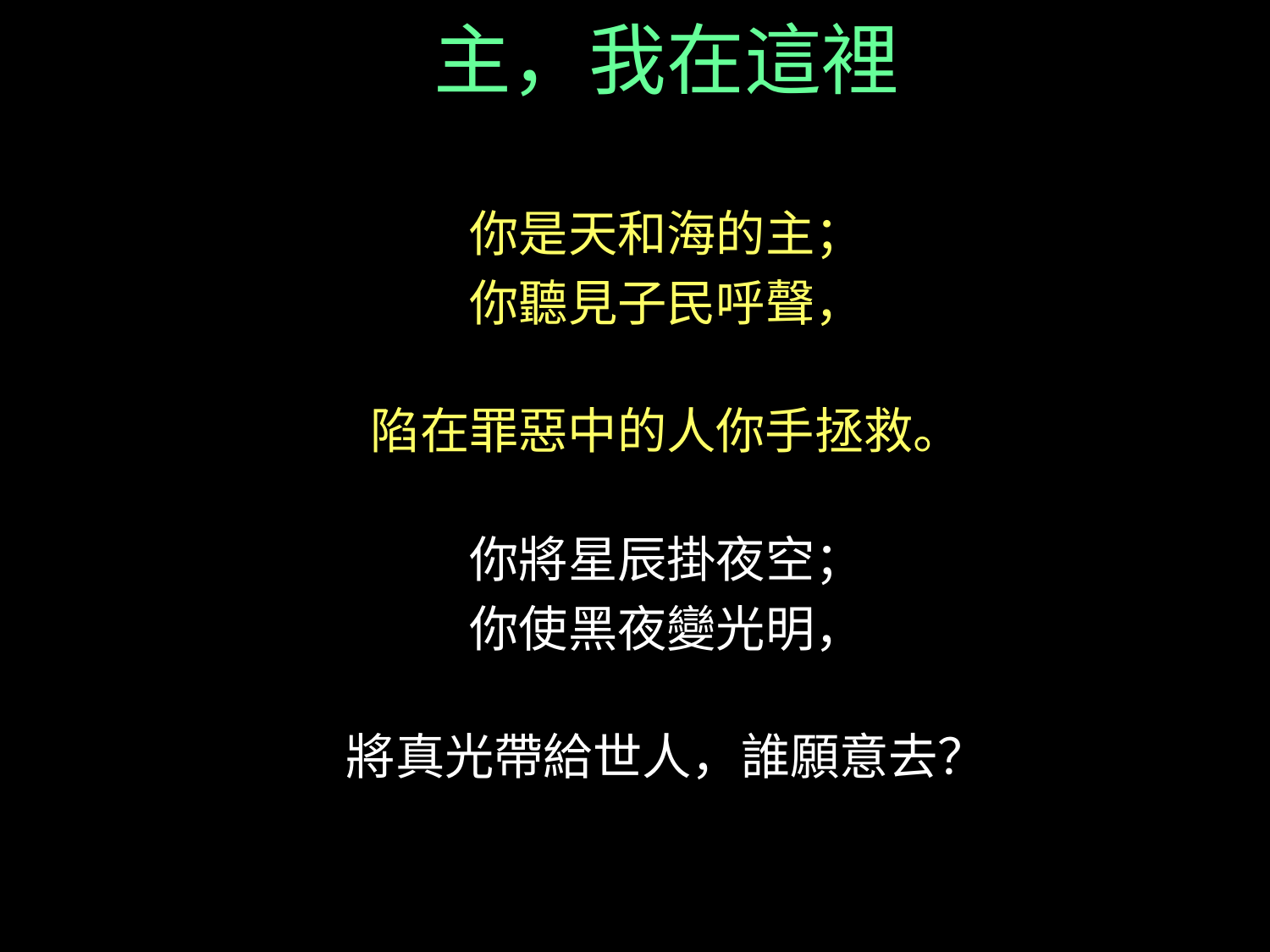

# 主，我在這裡

你是天和海的主；
你聽見子民呼聲，
陷在罪惡中的人你手拯救。
你將星辰掛夜空；
你使黑夜變光明，
將真光帶給世人，誰願意去？